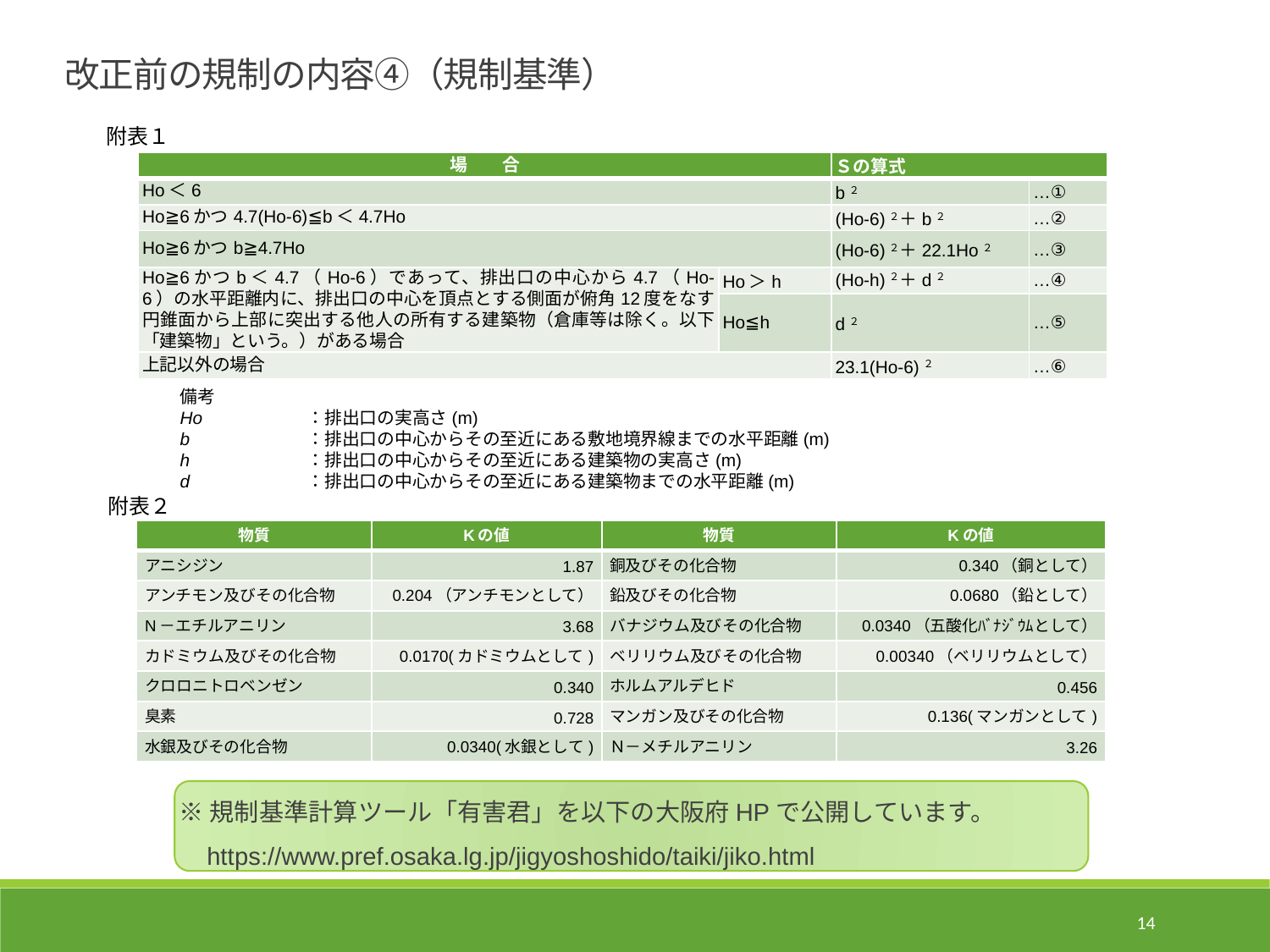

改正前の規制の内容④（規制基準）
附表１
| 場　　合 |  | Ｓの算式 |  |
| --- | --- | --- | --- |
| Ho＜6 |  | b２ | …① |
| Ho≧6かつ4.7(Ho-6)≦b＜4.7Ho |  | (Ho-6)２＋b２ | …② |
| Ho≧6かつb≧4.7Ho |  | (Ho-6)２＋22.1Ho２ | …③ |
| Ho≧6かつb＜4.7（Ho-6）であって、排出口の中心から4.7（Ho-6）の水平距離内に、排出口の中心を頂点とする側面が俯角12度をなす円錐面から上部に突出する他人の所有する建築物（倉庫等は除く。以下「建築物」という。）がある場合 | Ho＞h | (Ho-h)２＋d２ | …④ |
|  | Ho≦h | d２ | …⑤ |
| 上記以外の場合 |  | 23.1(Ho-6)２ | …⑥ |
備考
Ho	：排出口の実高さ(m)
b 	：排出口の中心からその至近にある敷地境界線までの水平距離(m)
h	：排出口の中心からその至近にある建築物の実高さ(m)
d	：排出口の中心からその至近にある建築物までの水平距離(m)

附表２
| 物質 | Kの値 | 物質 | Kの値 |
| --- | --- | --- | --- |
| アニシジン | 1.87 | 銅及びその化合物 | 0.340（銅として） |
| アンチモン及びその化合物 | 0.204（アンチモンとして） | 鉛及びその化合物 | 0.0680（鉛として） |
| N－エチルアニリン | 3.68 | バナジウム及びその化合物 | 0.0340（五酸化ﾊﾞﾅｼﾞｳﾑとして） |
| カドミウム及びその化合物 | 0.0170(カドミウムとして) | ベリリウム及びその化合物 | 0.00340（ベリリウムとして） |
| クロロニトロベンゼン | 0.340 | ホルムアルデヒド | 0.456 |
| 臭素 | 0.728 | マンガン及びその化合物 | 0.136(マンガンとして) |
| 水銀及びその化合物 | 0.0340(水銀として) | Ｎ－メチルアニリン | 3.26 |
※規制基準計算ツール「有害君」を以下の大阪府HPで公開しています。
    https://www.pref.osaka.lg.jp/jigyoshoshido/taiki/jiko.html
14